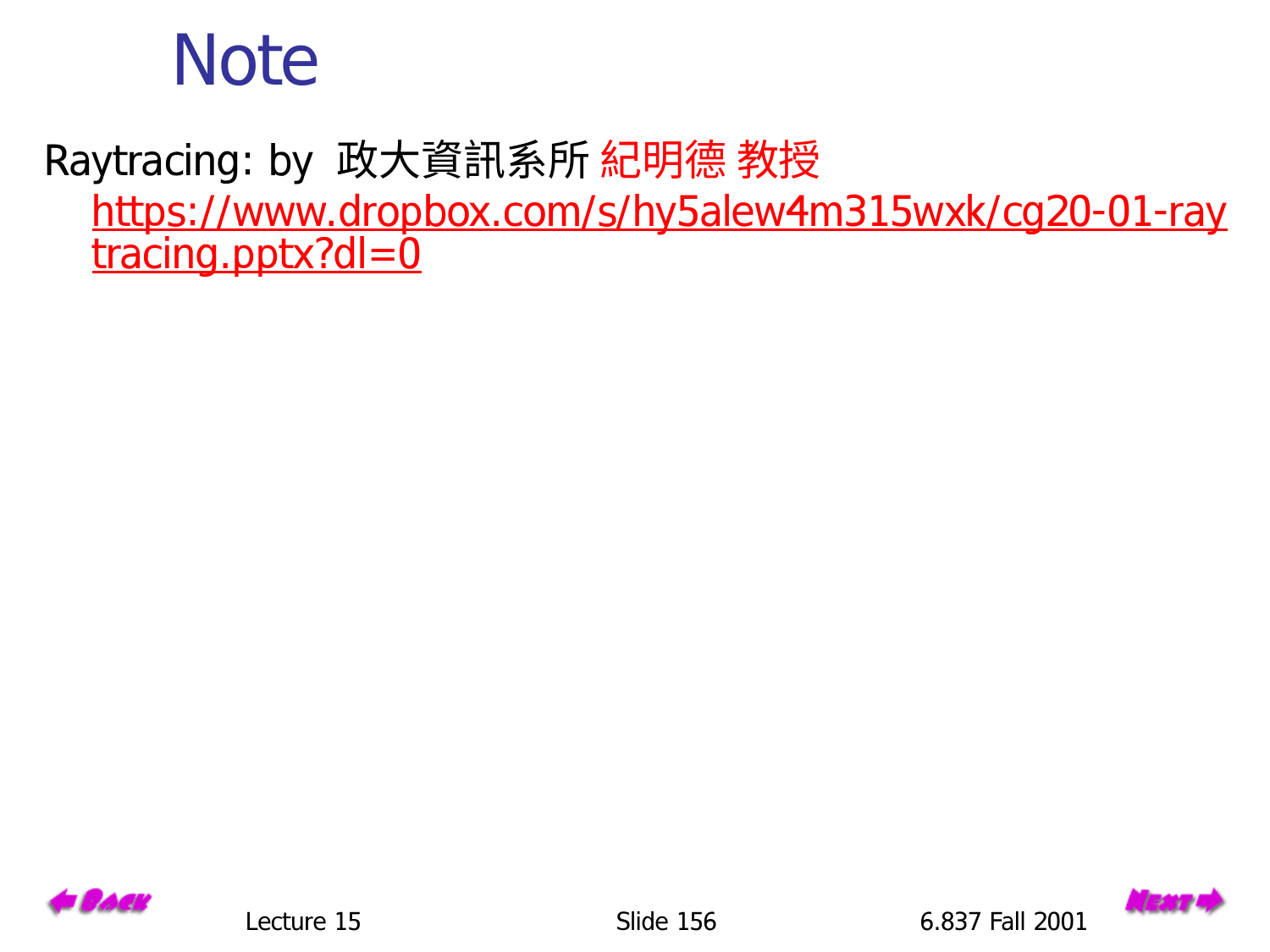

# Note
Raytracing: by 政大資訊系所 紀明德 教授https://www.dropbox.com/s/hy5alew4m315wxk/cg20-01-raytracing.pptx?dl=0

Lecture 15
Slide 156
6.837 Fall 2001